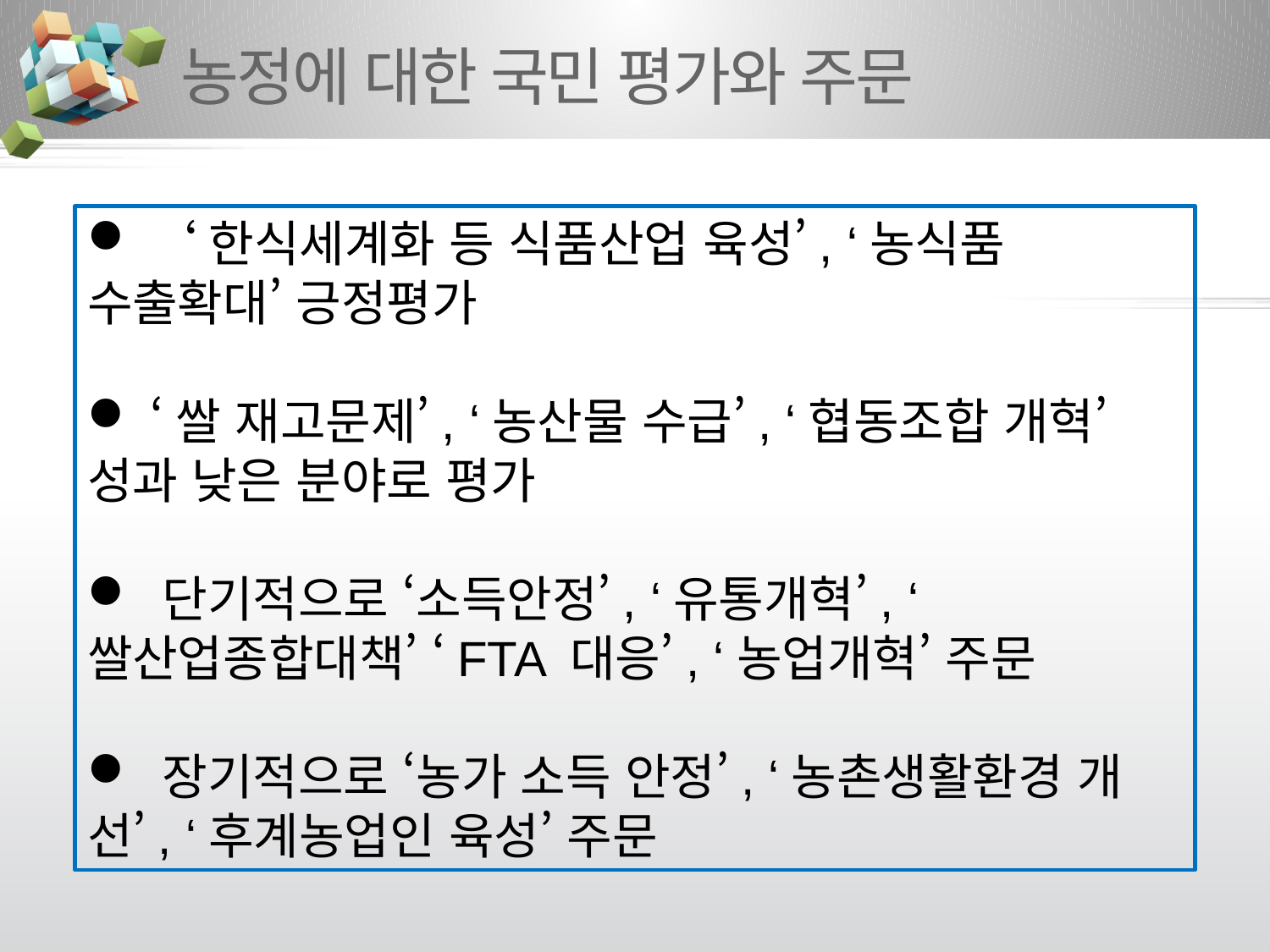

# 농정에 대한 국민 평가와 주문
 ‘한식세계화 등 식품산업 육성’, ‘농식품 수출확대’ 긍정평가

 ‘쌀 재고문제’, ‘농산물 수급’, ‘협동조합 개혁’ 성과 낮은 분야로 평가

 단기적으로 ‘소득안정’, ‘유통개혁’, ‘쌀산업종합대책’ ‘FTA 대응’, ‘농업개혁’ 주문

 장기적으로 ‘농가 소득 안정’, ‘농촌생활환경 개선’, ‘후계농업인 육성’ 주문